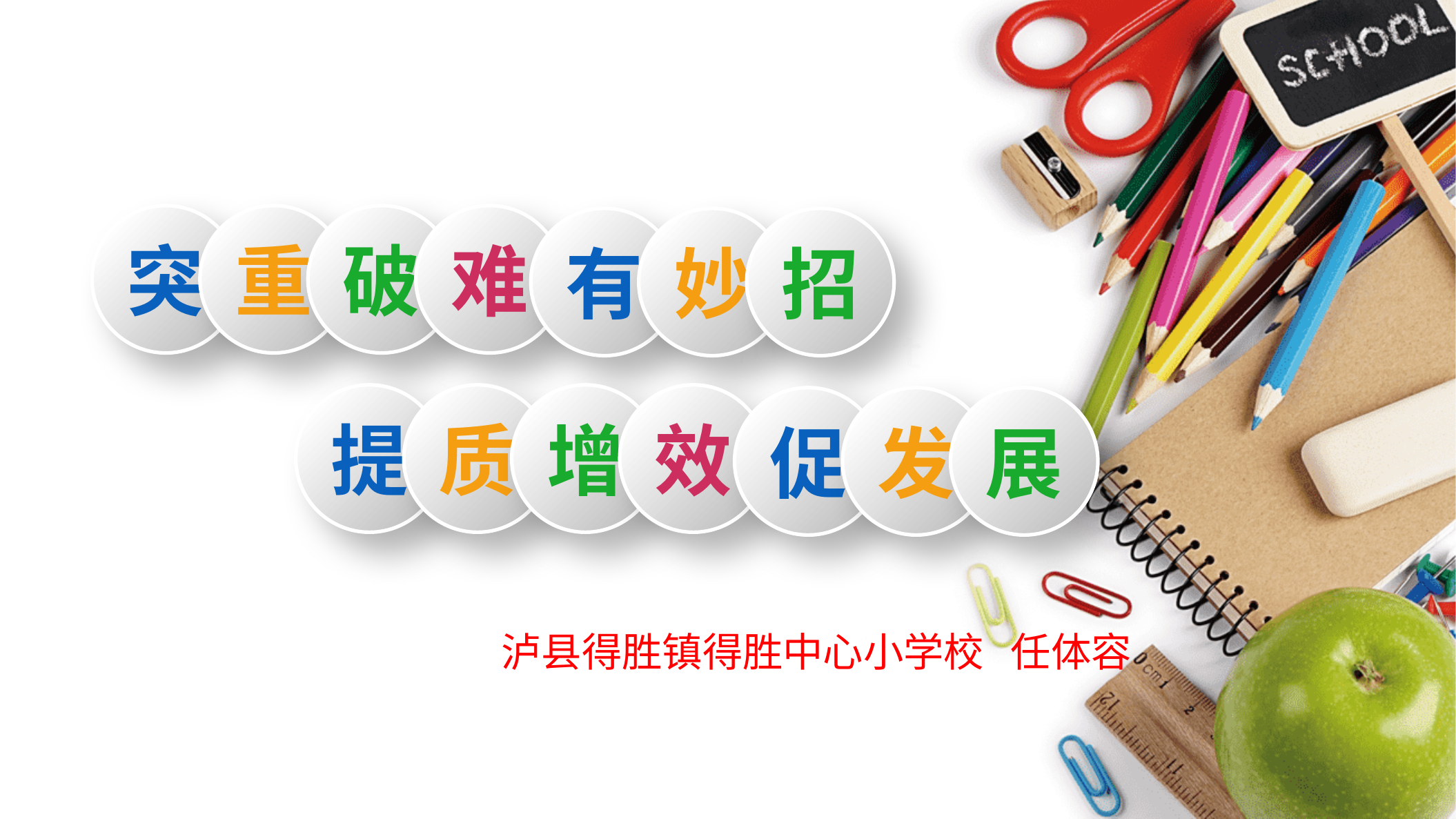

突
重
破
难
有
妙
招
提
质
增
效
促
发
展
泸县得胜镇得胜中心小学校   任体容